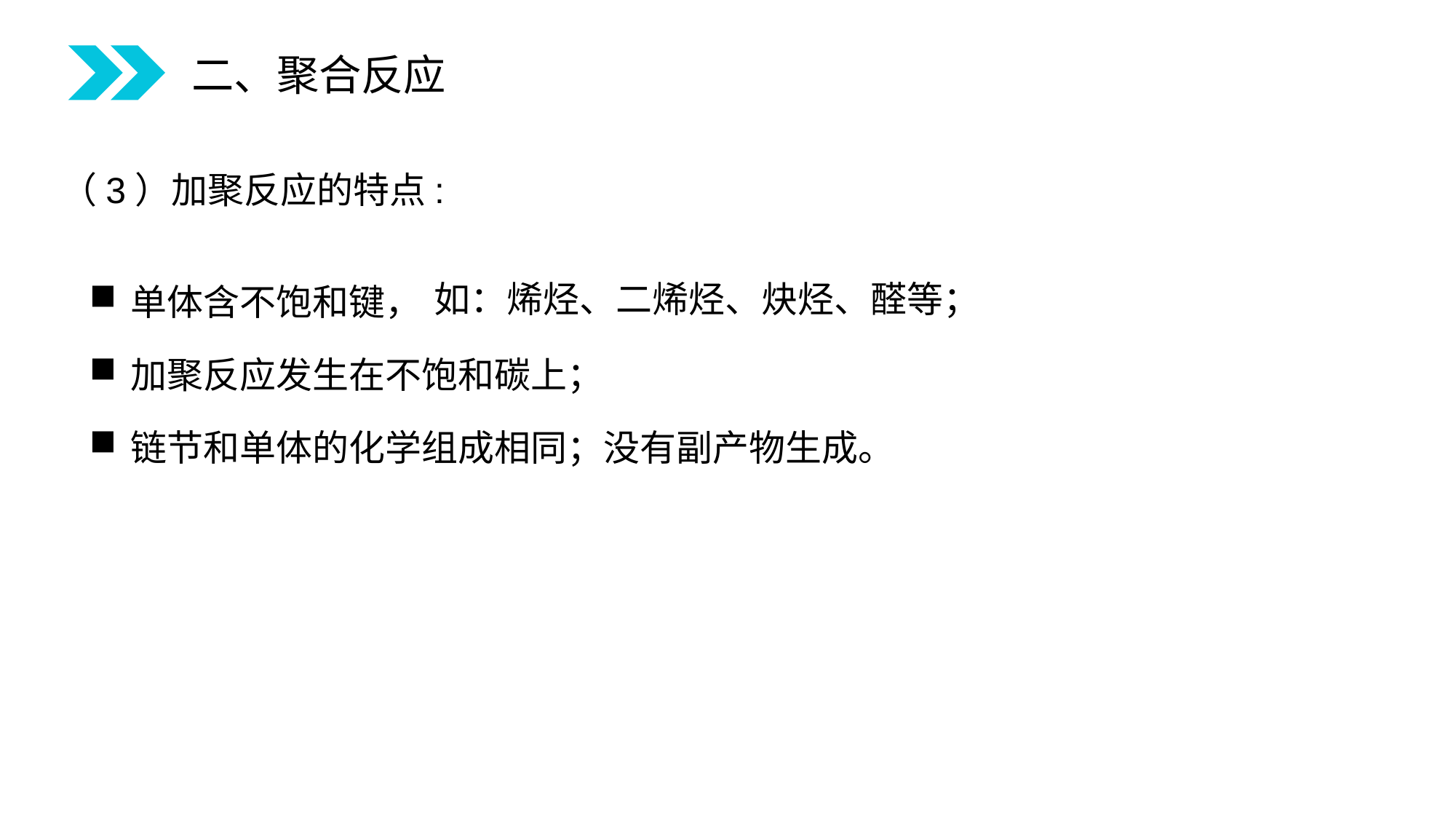

二、聚合反应
（3）加聚反应的特点:
单体含不饱和键，
加聚反应发生在不饱和碳上；
链节和单体的化学组成相同；没有副产物生成。

如：烯烃、二烯烃、炔烃、醛等；